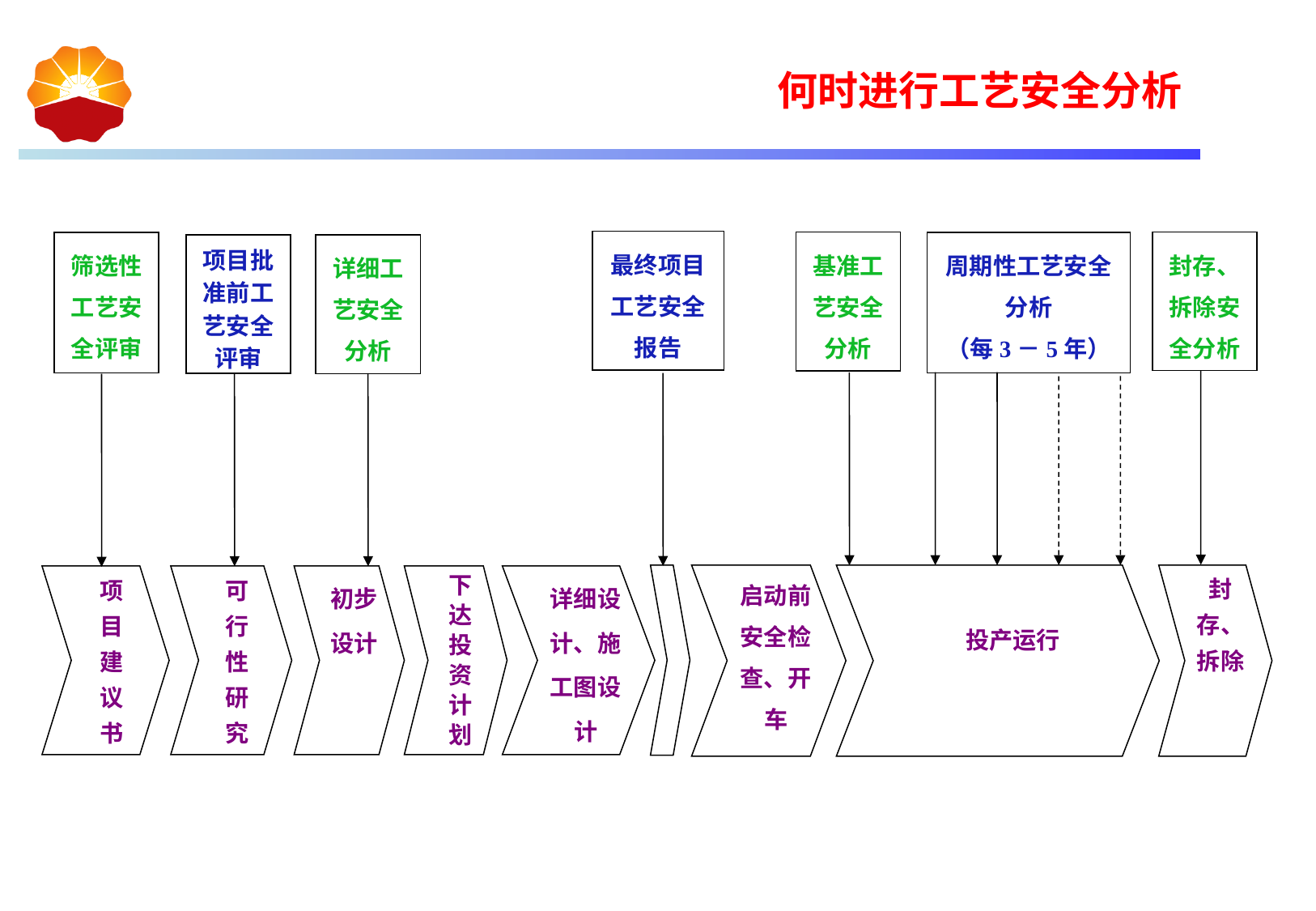

何时进行工艺安全分析
最终项目工艺安全报告
封存、拆除安全分析
基准工艺安全分析
筛选性工艺安全评审
周期性工艺安全分析
（每3－5年）
项目批准前工艺安全评审
详细工艺安全分析

启动前安全检查、开车

投产运行

封存、拆除

项
目
建
议
书

可
行
性
研
究

初步
设计

下达投资计划

详细设计、施工图设计